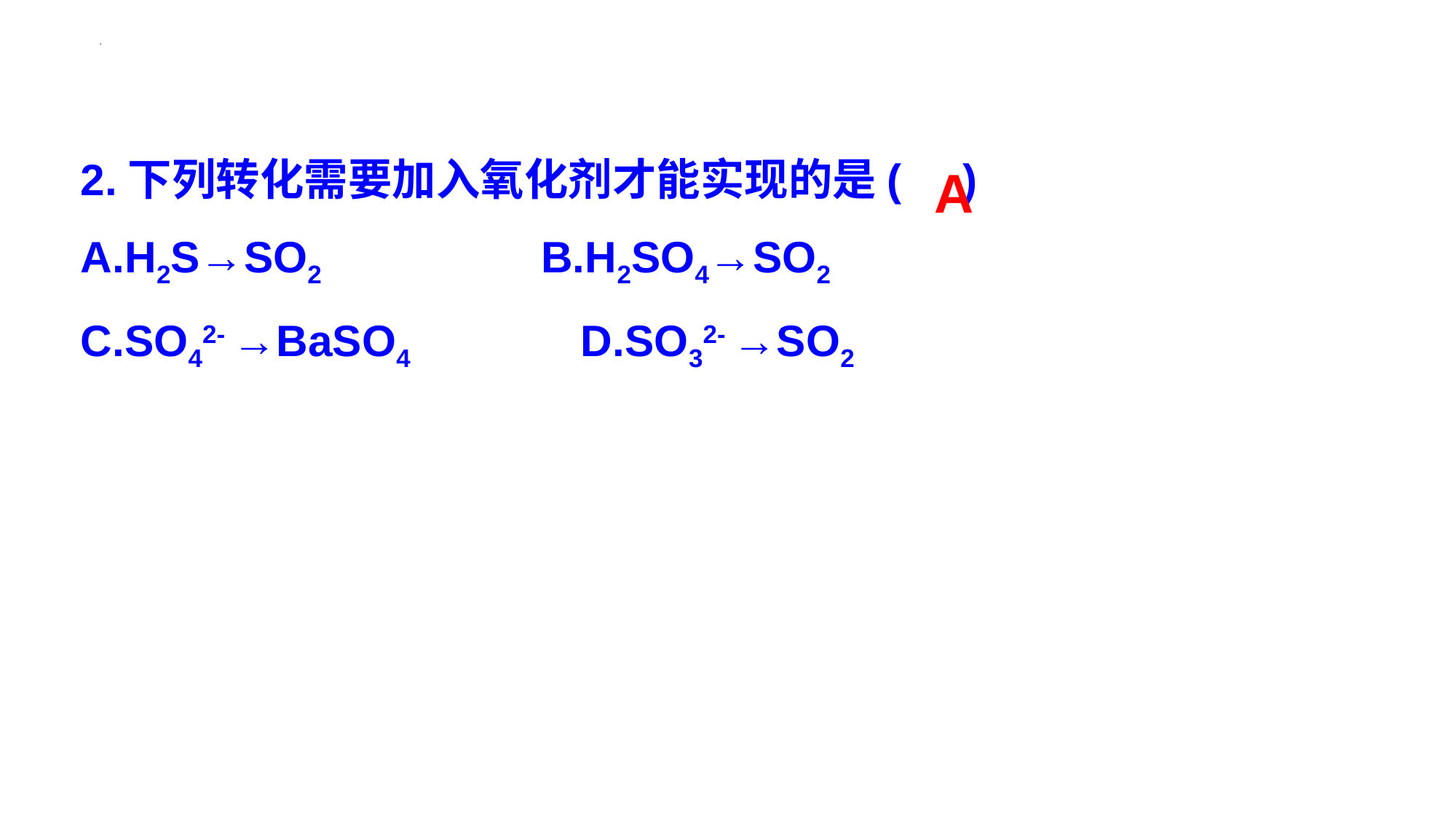

A
2.下列转化需要加入氧化剂才能实现的是(     )
A.H2S→SO2                  B.H2SO4→SO2
C.SO42- →BaSO4              D.SO32- →SO2